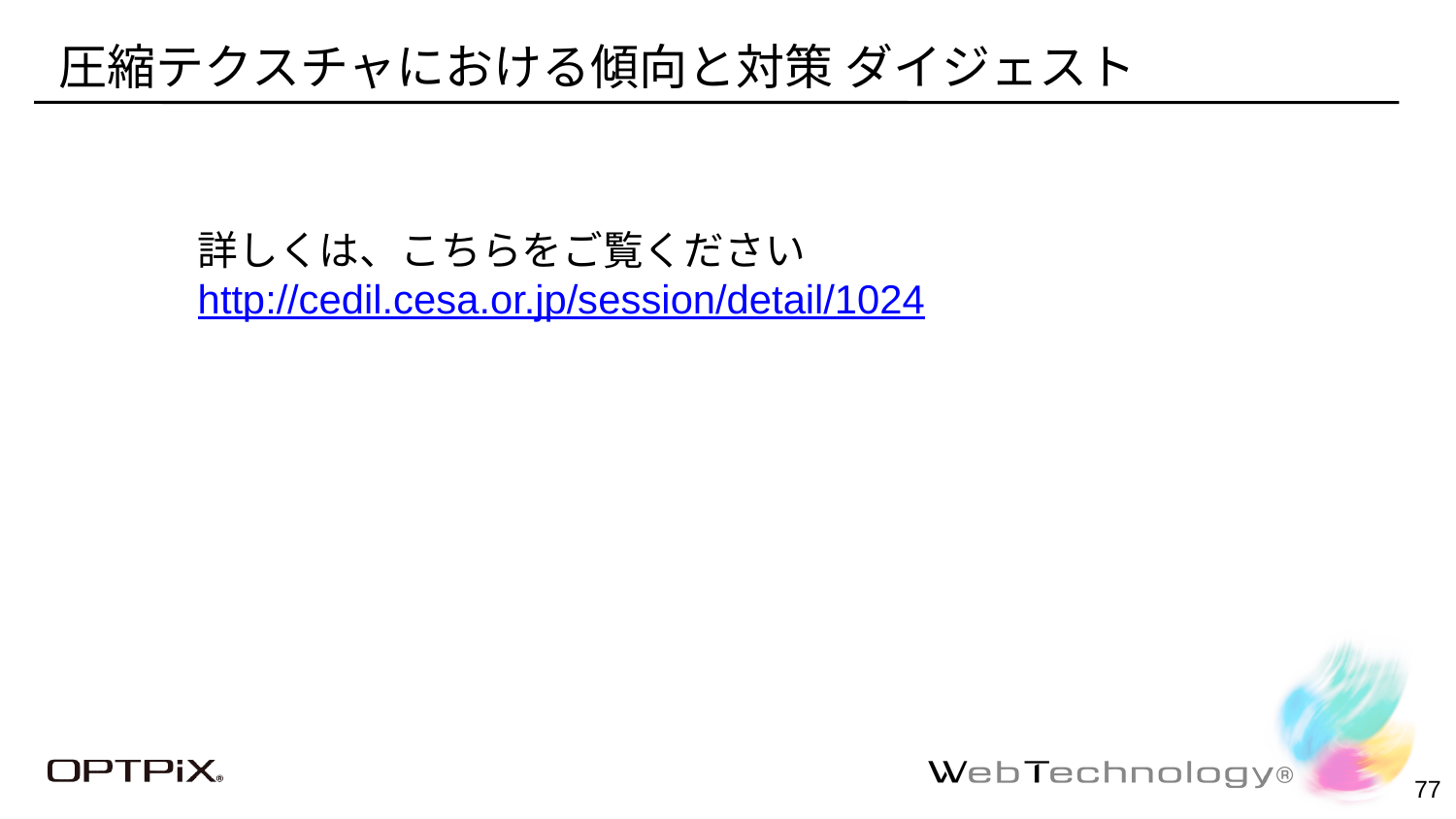

圧縮テクスチャにおける傾向と対策 ダイジェスト

詳しくは、こちらをご覧ください
http://cedil.cesa.or.jp/session/detail/1024

77